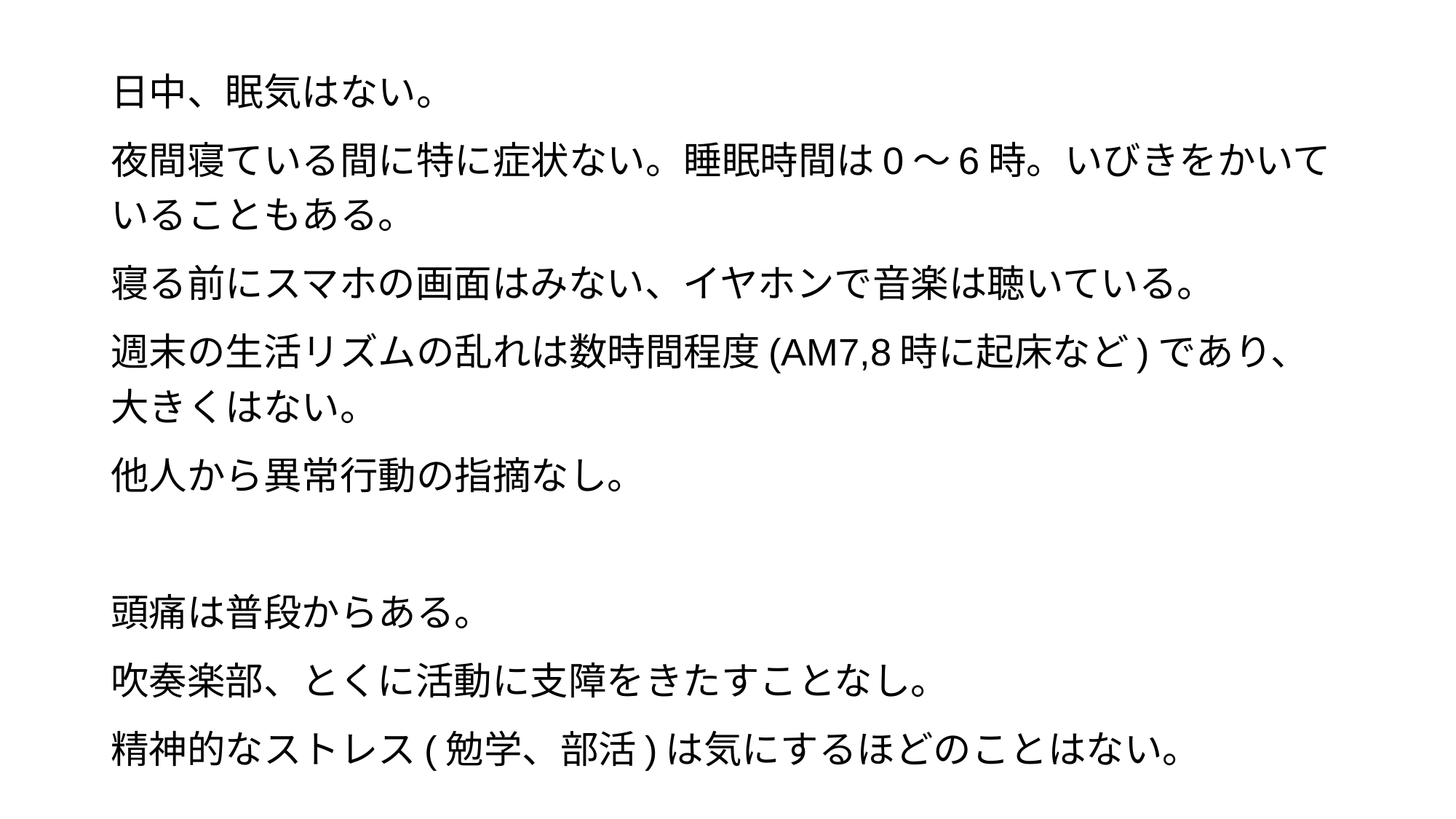

日中、眠気はない。
夜間寝ている間に特に症状ない。睡眠時間は0～6時。いびきをかいていることもある。
寝る前にスマホの画面はみない、イヤホンで音楽は聴いている。
週末の生活リズムの乱れは数時間程度(AM7,8時に起床など)であり、大きくはない。
他人から異常行動の指摘なし。

頭痛は普段からある。
吹奏楽部、とくに活動に支障をきたすことなし。
精神的なストレス(勉学、部活)は気にするほどのことはない。